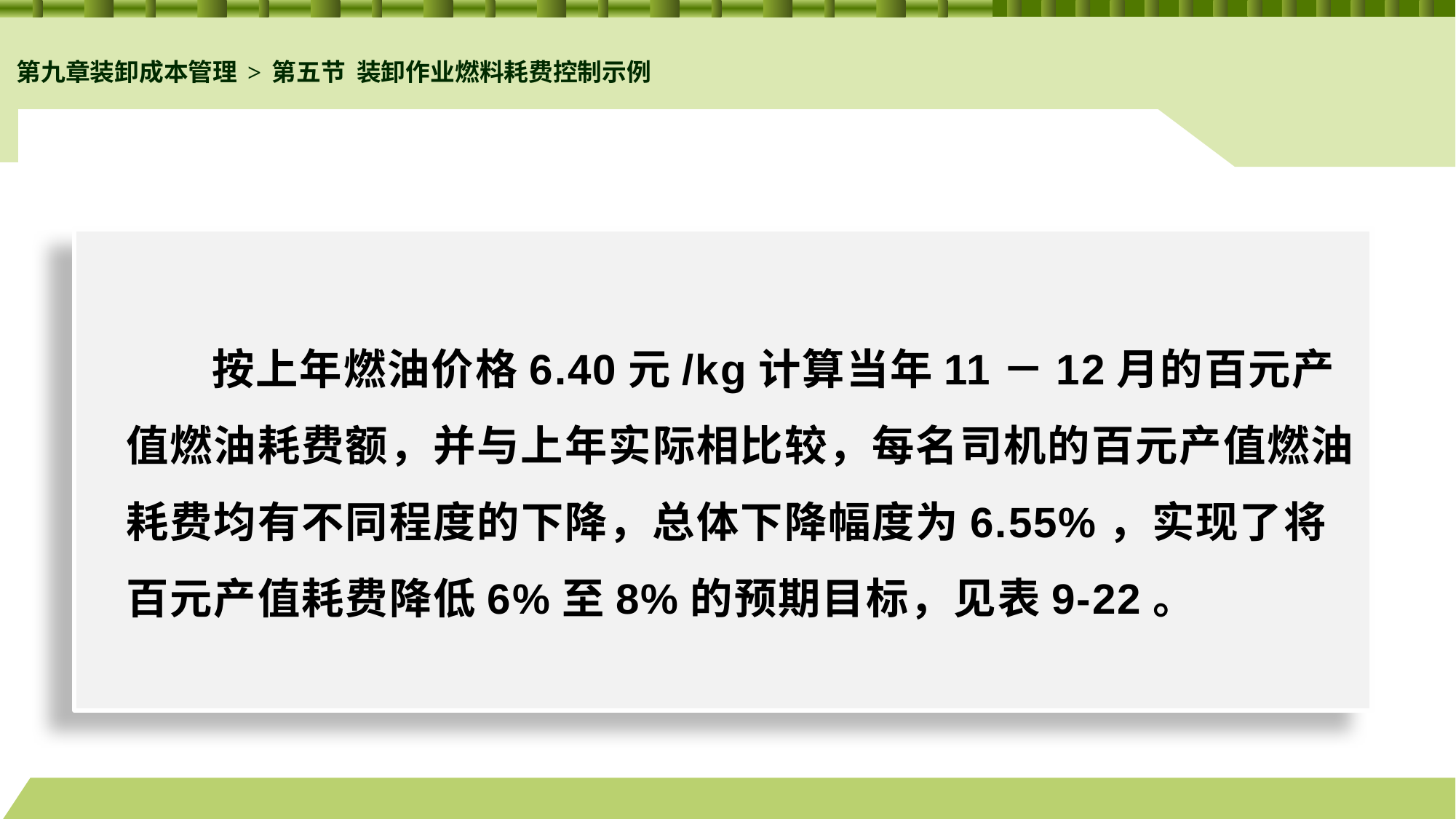

第九章装卸成本管理>第五节  装卸作业燃料耗费控制示例
#
按上年燃油价格6.40元/kg计算当年11－12月的百元产值燃油耗费额，并与上年实际相比较，每名司机的百元产值燃油耗费均有不同程度的下降，总体下降幅度为6.55%，实现了将百元产值耗费降低6%至8%的预期目标，见表9-22。